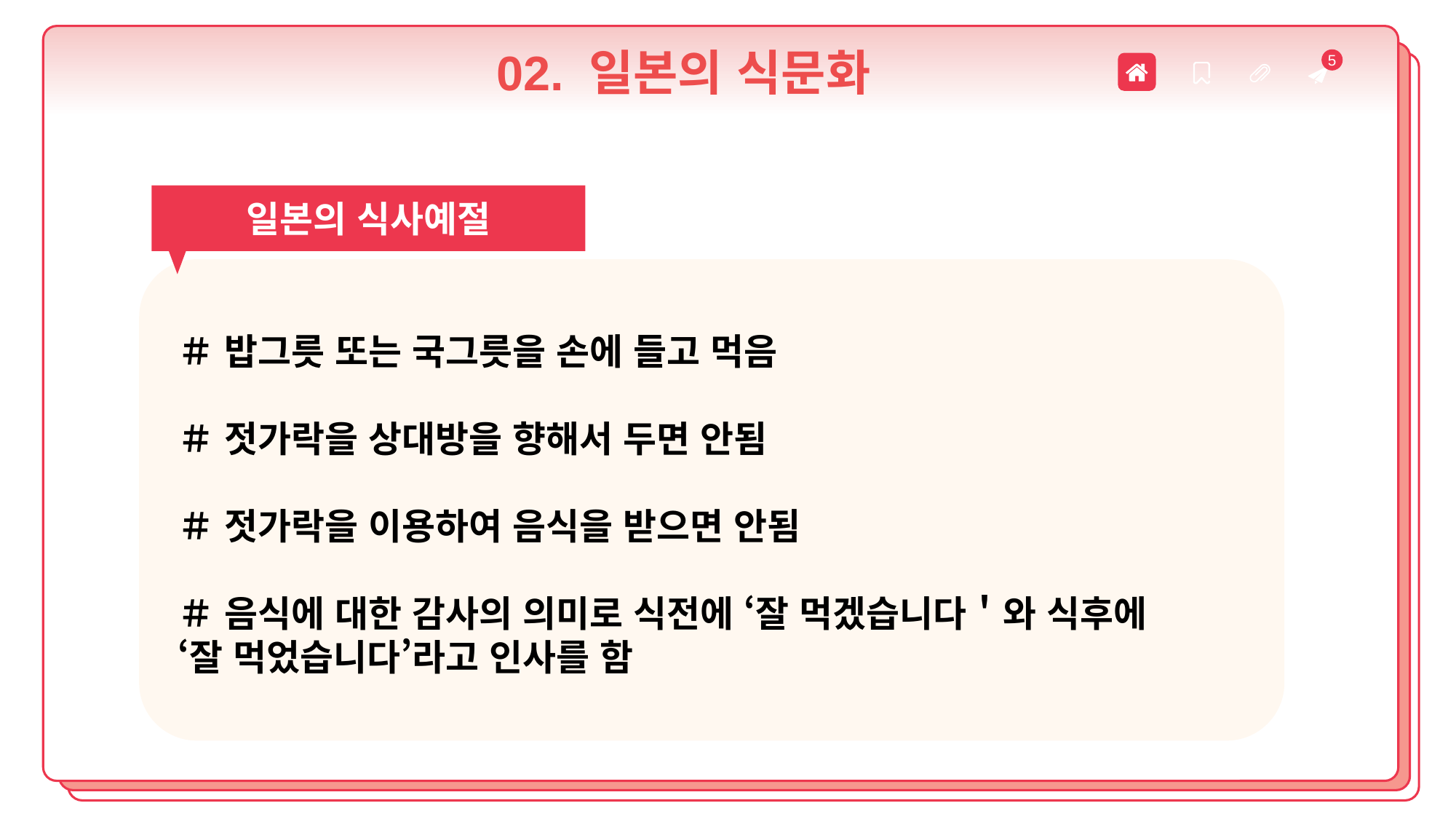

5

02. 일본의 식문화
일본의 식사예절

＃ 밥그릇 또는 국그릇을 손에 들고 먹음

＃ 젓가락을 상대방을 향해서 두면 안됨

＃ 젓가락을 이용하여 음식을 받으면 안됨

＃ 음식에 대한 감사의 의미로 식전에 ‘잘 먹겠습니다＇와 식후에 ‘잘 먹었습니다’라고 인사를 함